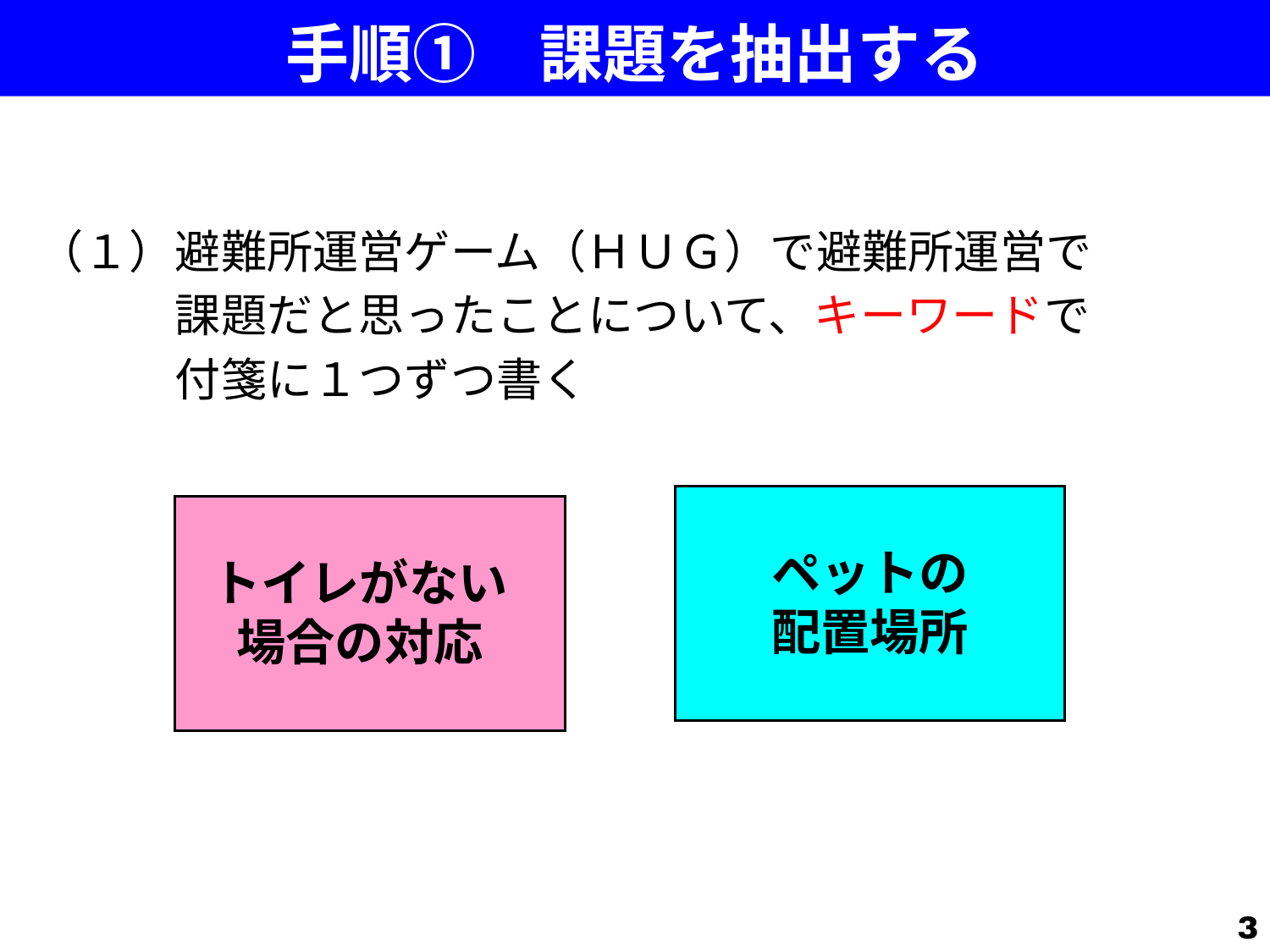

手順①　課題を抽出する
（１）避難所運営ゲーム（ＨＵＧ）で避難所運営で
　　　課題だと思ったことについて、キーワードで
　　　付箋に１つずつ書く

ペットの
配置場所
トイレがない
場合の対応
3